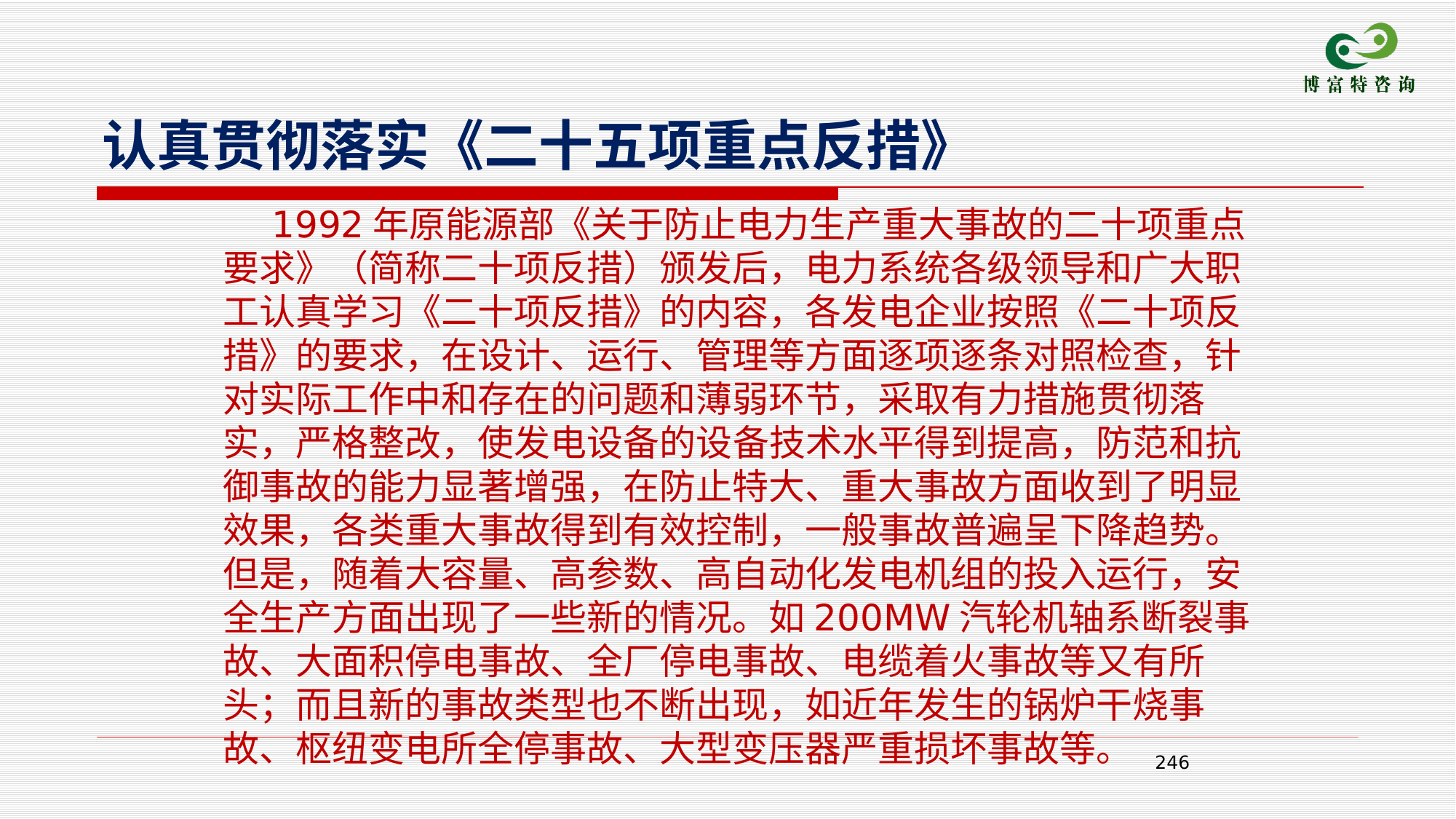

认真贯彻落实《二十五项重点反措》
         1992年原能源部《关于防止电力生产重大事故的二十项重点要求》（简称二十项反措）颁发后，电力系统各级领导和广大职工认真学习《二十项反措》的内容，各发电企业按照《二十项反措》的要求，在设计、运行、管理等方面逐项逐条对照检查，针对实际工作中和存在的问题和薄弱环节，采取有力措施贯彻落实，严格整改，使发电设备的设备技术水平得到提高，防范和抗御事故的能力显著增强，在防止特大、重大事故方面收到了明显效果，各类重大事故得到有效控制，一般事故普遍呈下降趋势。但是，随着大容量、高参数、高自动化发电机组的投入运行，安全生产方面出现了一些新的情况。如200MW汽轮机轴系断裂事故、大面积停电事故、全厂停电事故、电缆着火事故等又有所头；而且新的事故类型也不断出现，如近年发生的锅炉干烧事故、枢纽变电所全停事故、大型变压器严重损坏事故等。

246